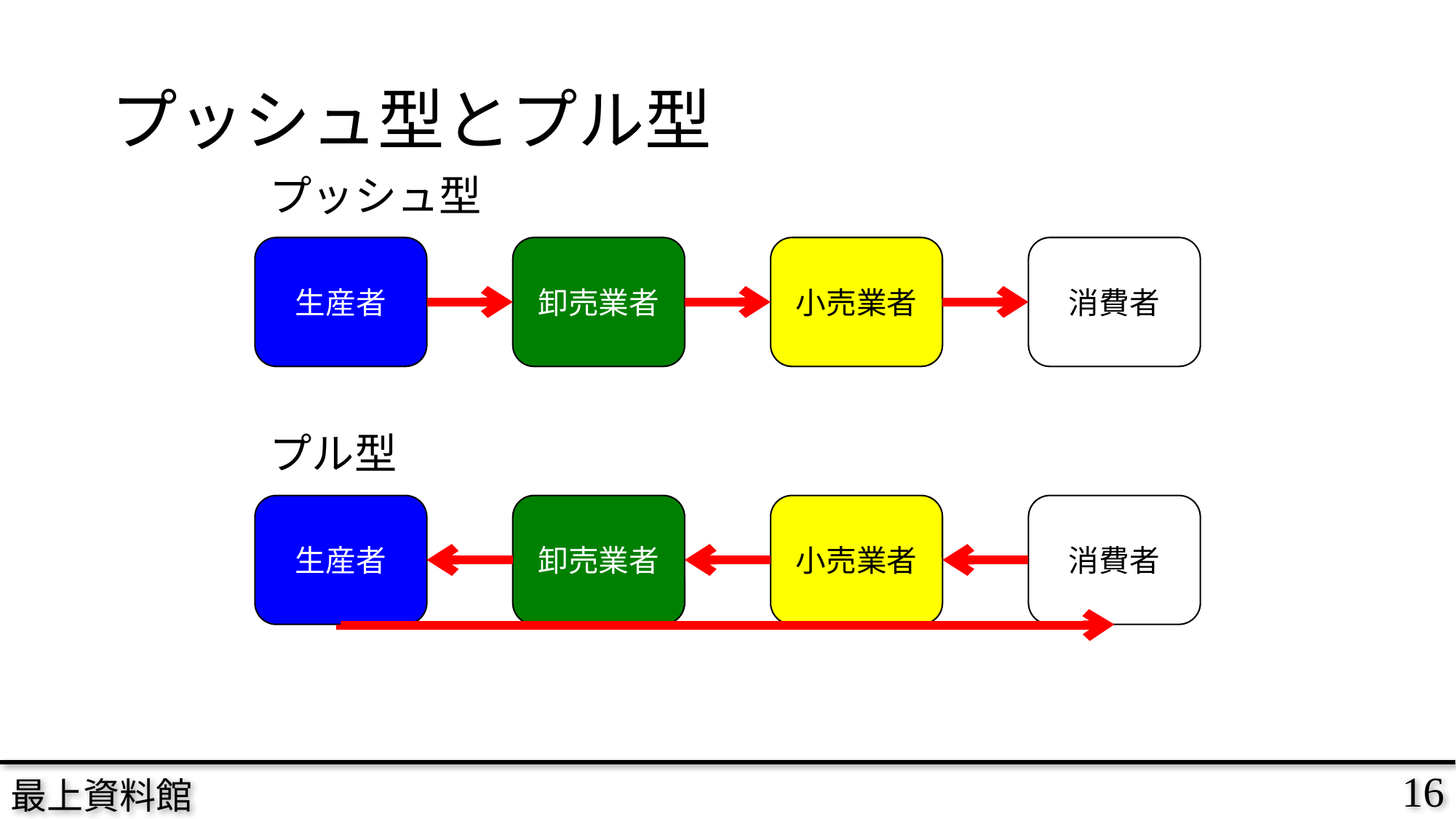

# プッシュ型とプル型
プッシュ型
生産者
卸売業者
小売業者
消費者
プル型
生産者
卸売業者
小売業者
消費者